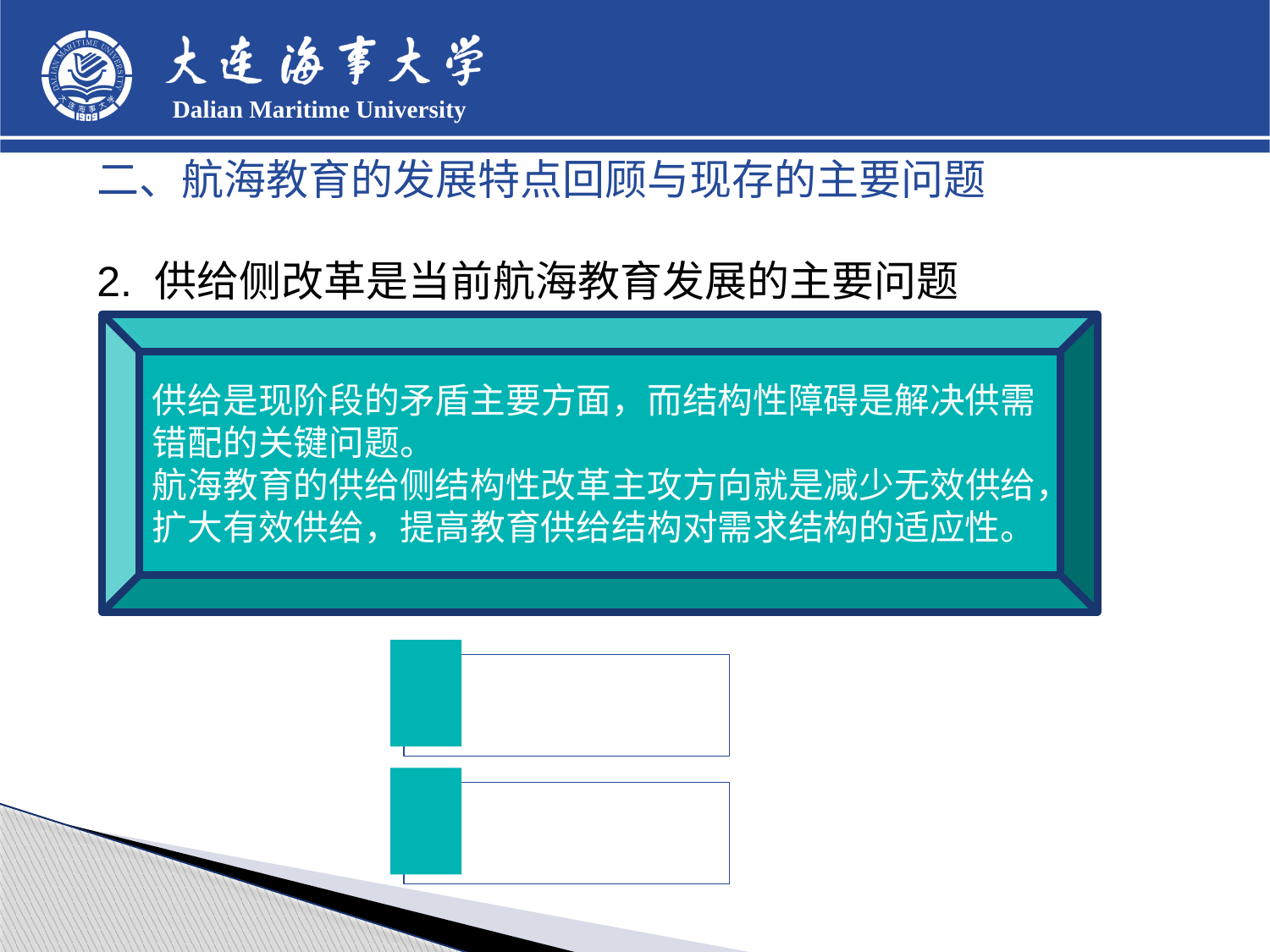

二、航海教育的发展特点回顾与现存的主要问题

2. 供给侧改革是当前航海教育发展的主要问题
供给是现阶段的矛盾主要方面，而结构性障碍是解决供需错配的关键问题。
航海教育的供给侧结构性改革主攻方向就是减少无效供给，扩大有效供给，提高教育供给结构对需求结构的适应性。
减少无效供给
扩大有效供给